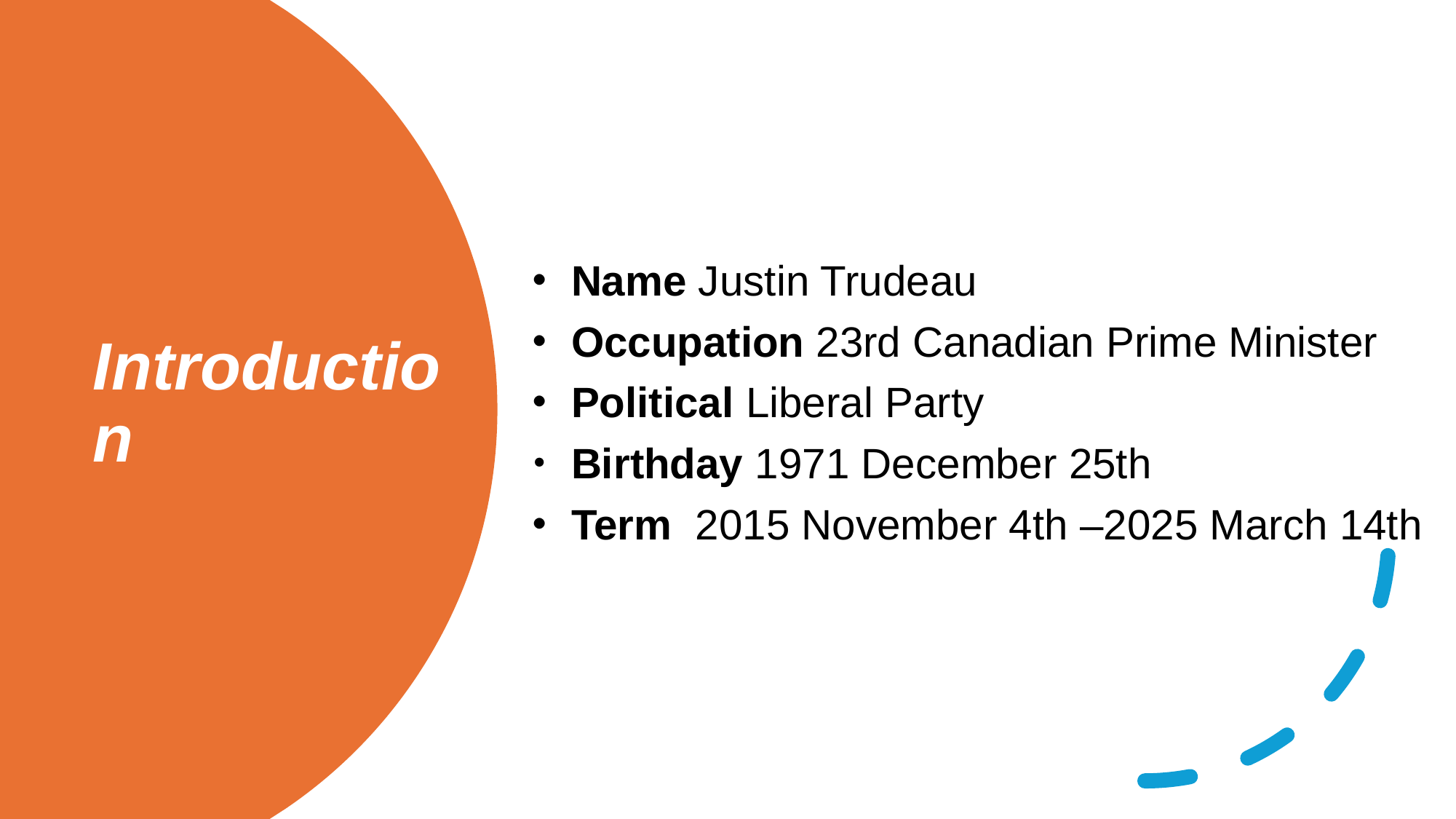

・Name Justin Trudeau
・Occupation 23rd Canadian Prime Minister
・Political Liberal Party
・Birthday 1971 December 25th
・Term  2015 November 4th –2025 March 14th
# Introduction